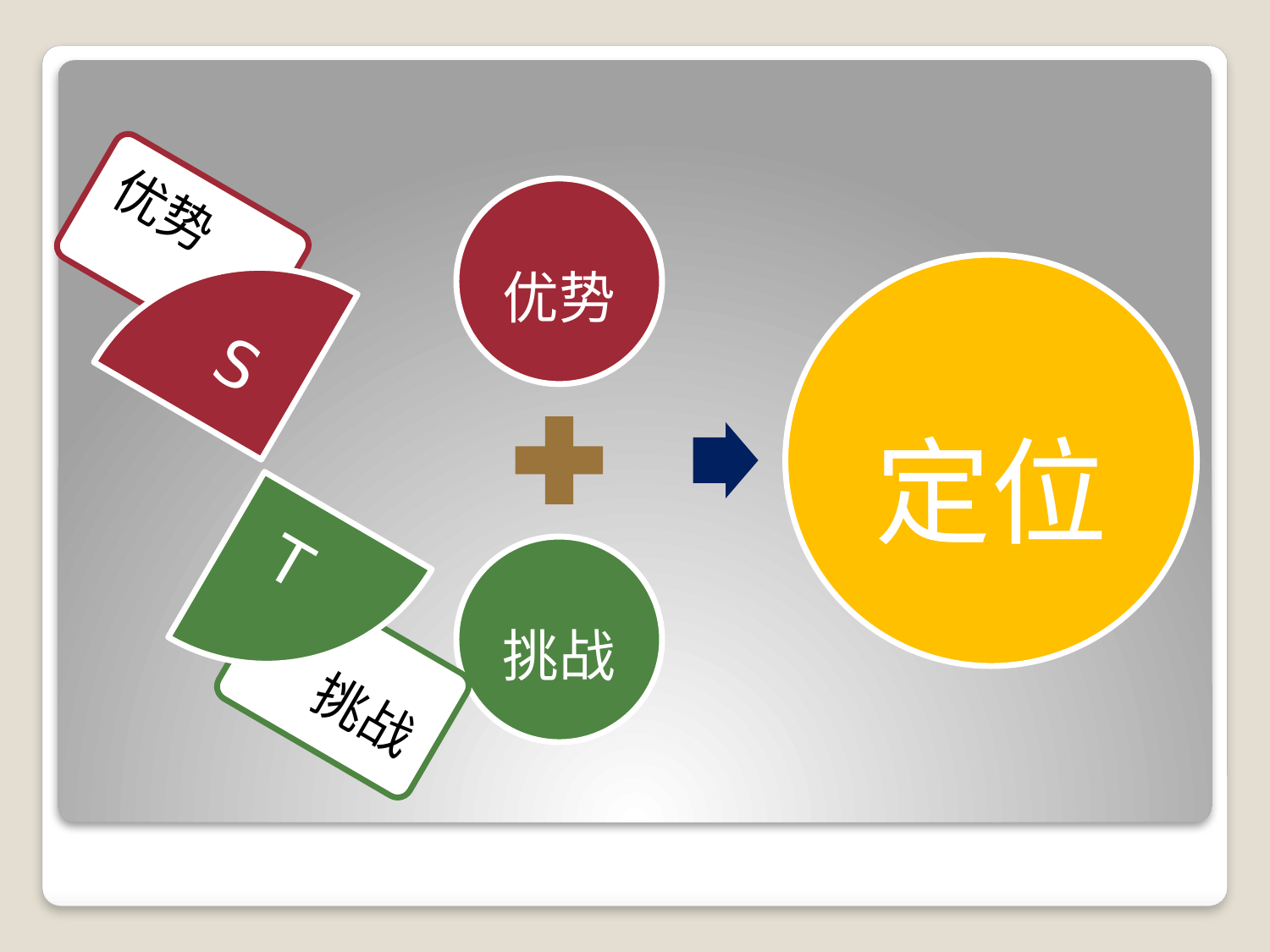

优势

定位

挑战

优势

S

T

挑战